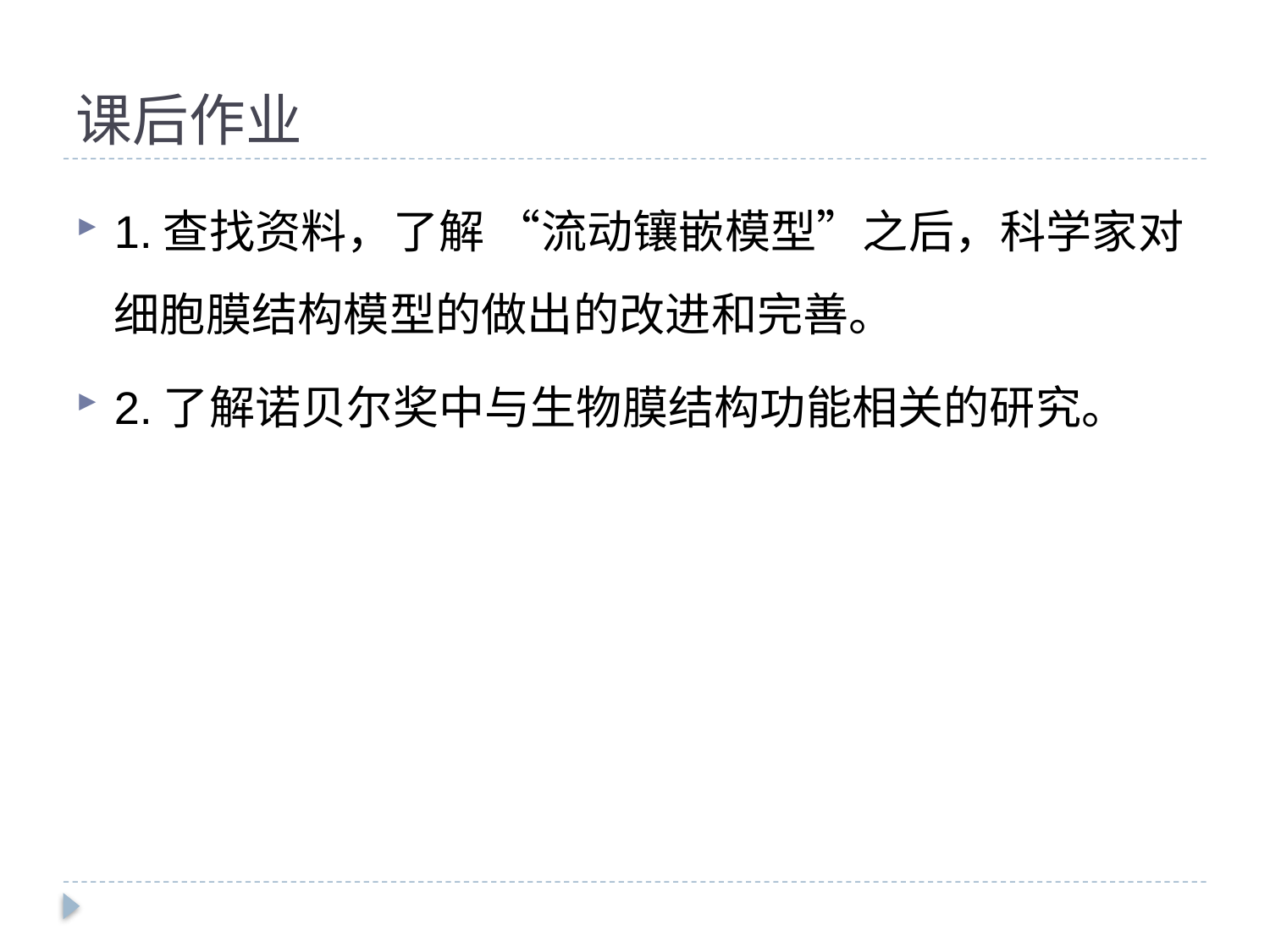

# 课后作业
1.查找资料，了解 “流动镶嵌模型”之后，科学家对细胞膜结构模型的做出的改进和完善。
2.了解诺贝尔奖中与生物膜结构功能相关的研究。